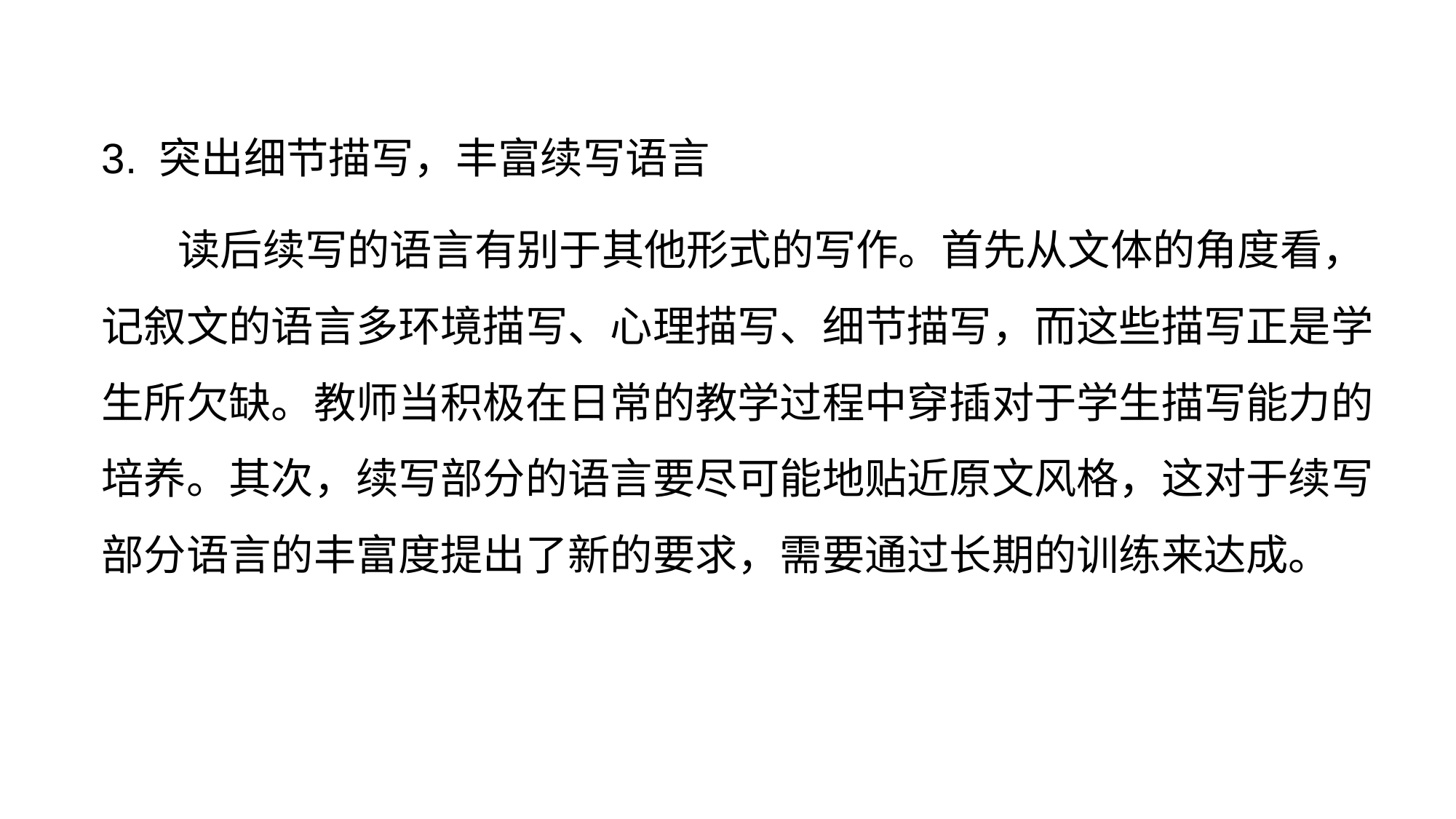

3. 突出细节描写，丰富续写语言
       读后续写的语言有别于其他形式的写作。首先从文体的角度看，记叙文的语言多环境描写、心理描写、细节描写，而这些描写正是学生所欠缺。教师当积极在日常的教学过程中穿插对于学生描写能力的培养。其次，续写部分的语言要尽可能地贴近原文风格，这对于续写部分语言的丰富度提出了新的要求，需要通过长期的训练来达成。